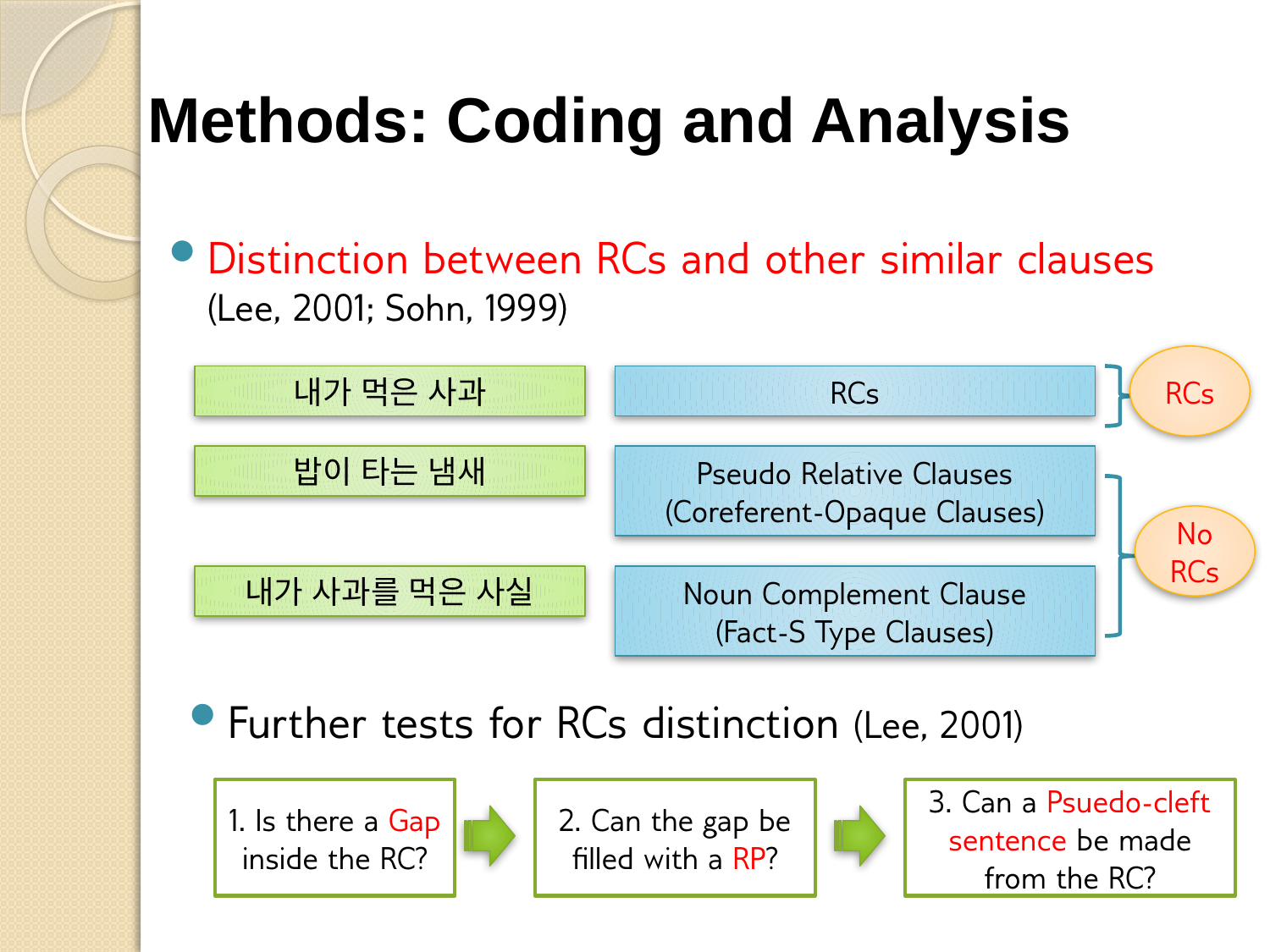

# Methods: Coding and Analysis
Distinction between RCs and other similar clauses (Lee, 2001; Sohn, 1999)

RCs
내가 먹은 사과
RCs

밥이 타는 냄새
Pseudo Relative Clauses
(Coreferent-Opaque Clauses)

No
RCs
내가 사과를 먹은 사실
Noun Complement Clause
(Fact-S Type Clauses)
Further tests for RCs distinction (Lee, 2001)

1. Is there a Gap inside the RC?
2. Can the gap be filled with a RP?
3. Can a Psuedo-cleft sentence be made from the RC?